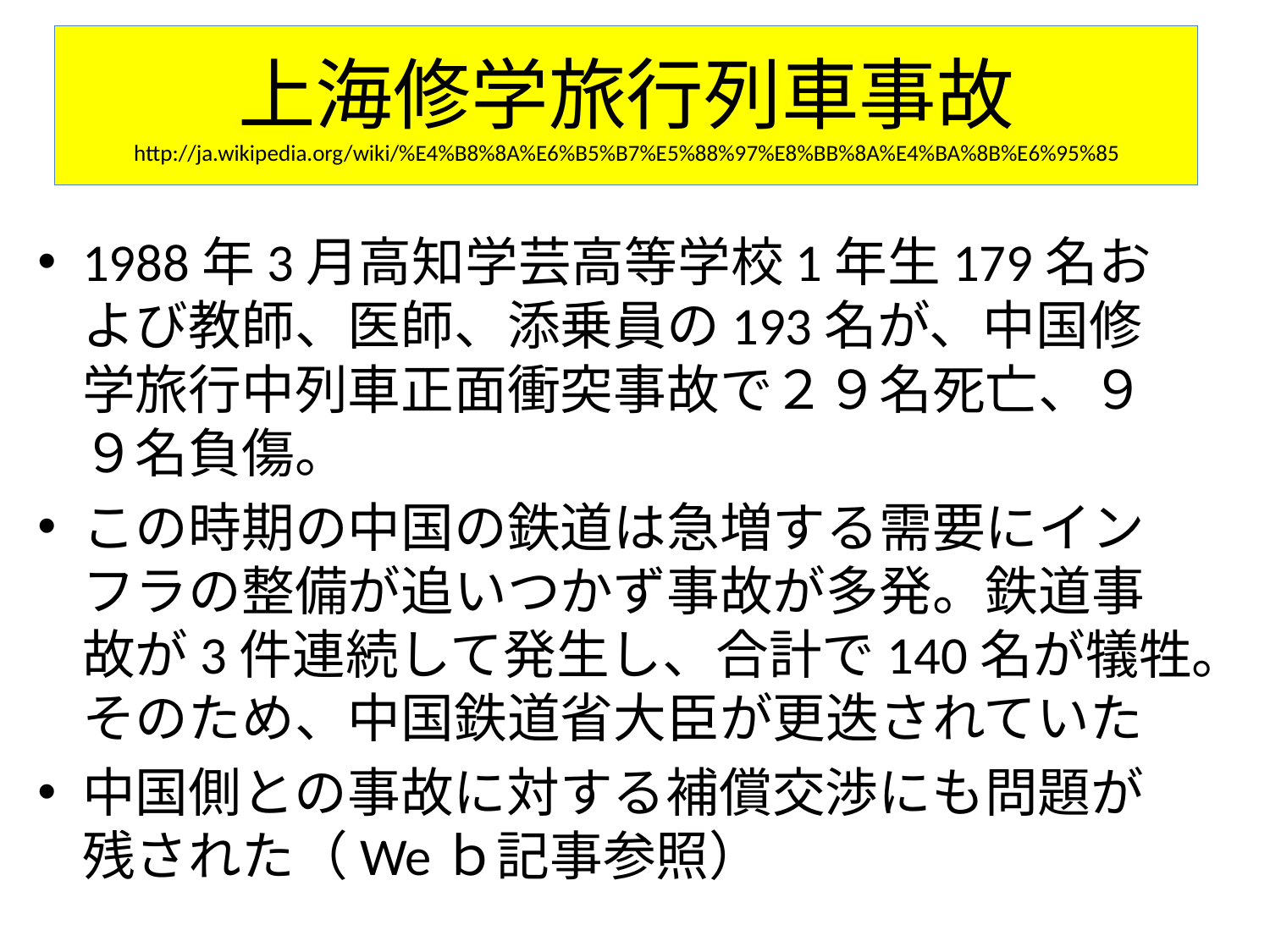

# 上海修学旅行列車事故 http://ja.wikipedia.org/wiki/%E4%B8%8A%E6%B5%B7%E5%88%97%E8%BB%8A%E4%BA%8B%E6%95%85
1988年3月高知学芸高等学校1年生179名および教師、医師、添乗員の193名が、中国修学旅行中列車正面衝突事故で２９名死亡、９９名負傷。
この時期の中国の鉄道は急増する需要にインフラの整備が追いつかず事故が多発。鉄道事故が3件連続して発生し、合計で140名が犠牲。そのため、中国鉄道省大臣が更迭されていた
中国側との事故に対する補償交渉にも問題が残された（Weｂ記事参照）